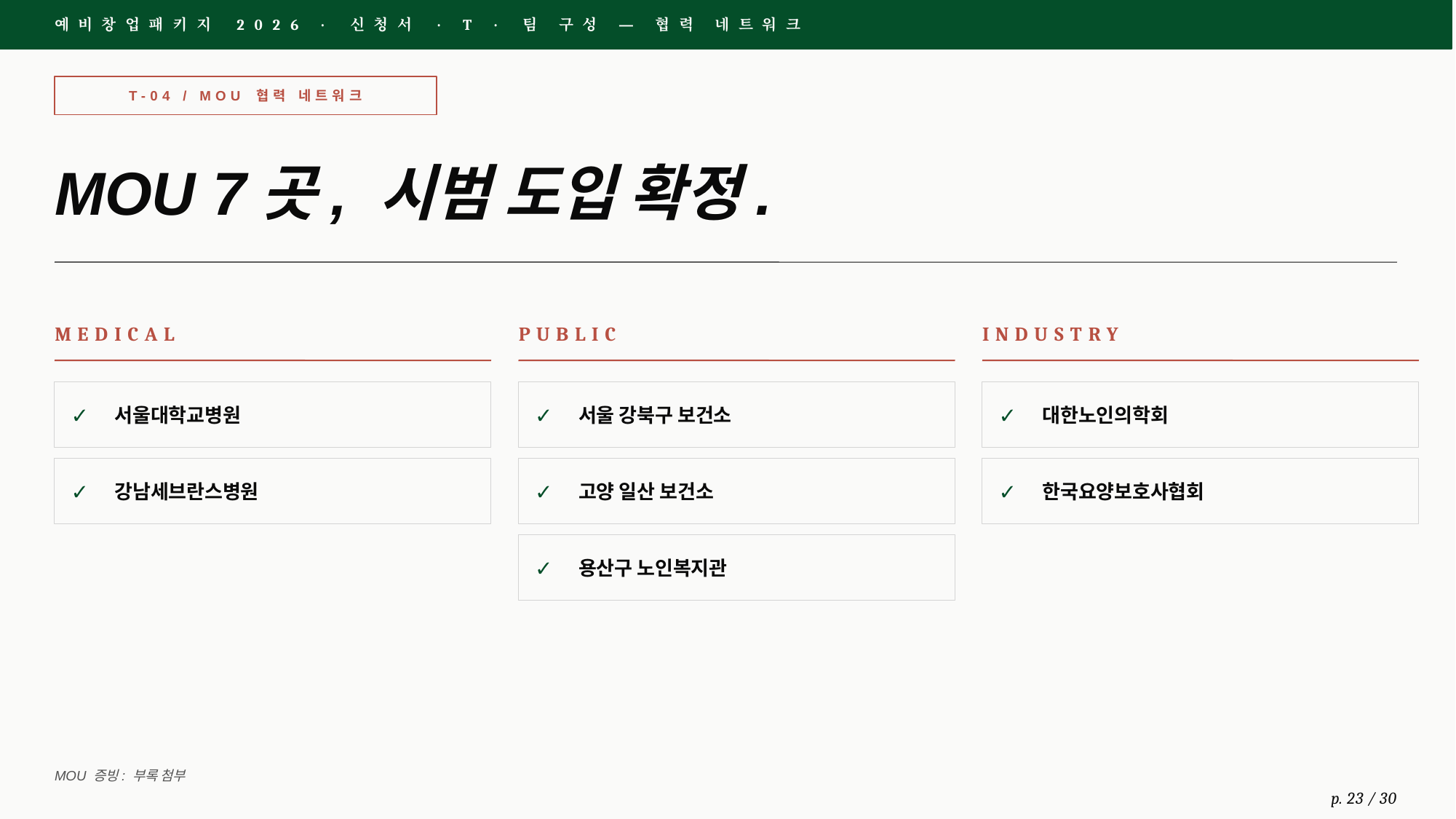

예비창업패키지 2026 · 신청서 · T · 팀 구성 — 협력 네트워크

T-04 / MOU 협력 네트워크
MOU 7곳, 시범 도입 확정.

MEDICAL
PUBLIC
INDUSTRY

✓
서울대학교병원

✓
서울 강북구 보건소

✓
대한노인의학회

✓
강남세브란스병원

✓
고양 일산 보건소

✓
한국요양보호사협회

✓
용산구 노인복지관
MOU 증빙: 부록 첨부
p. 23 / 30